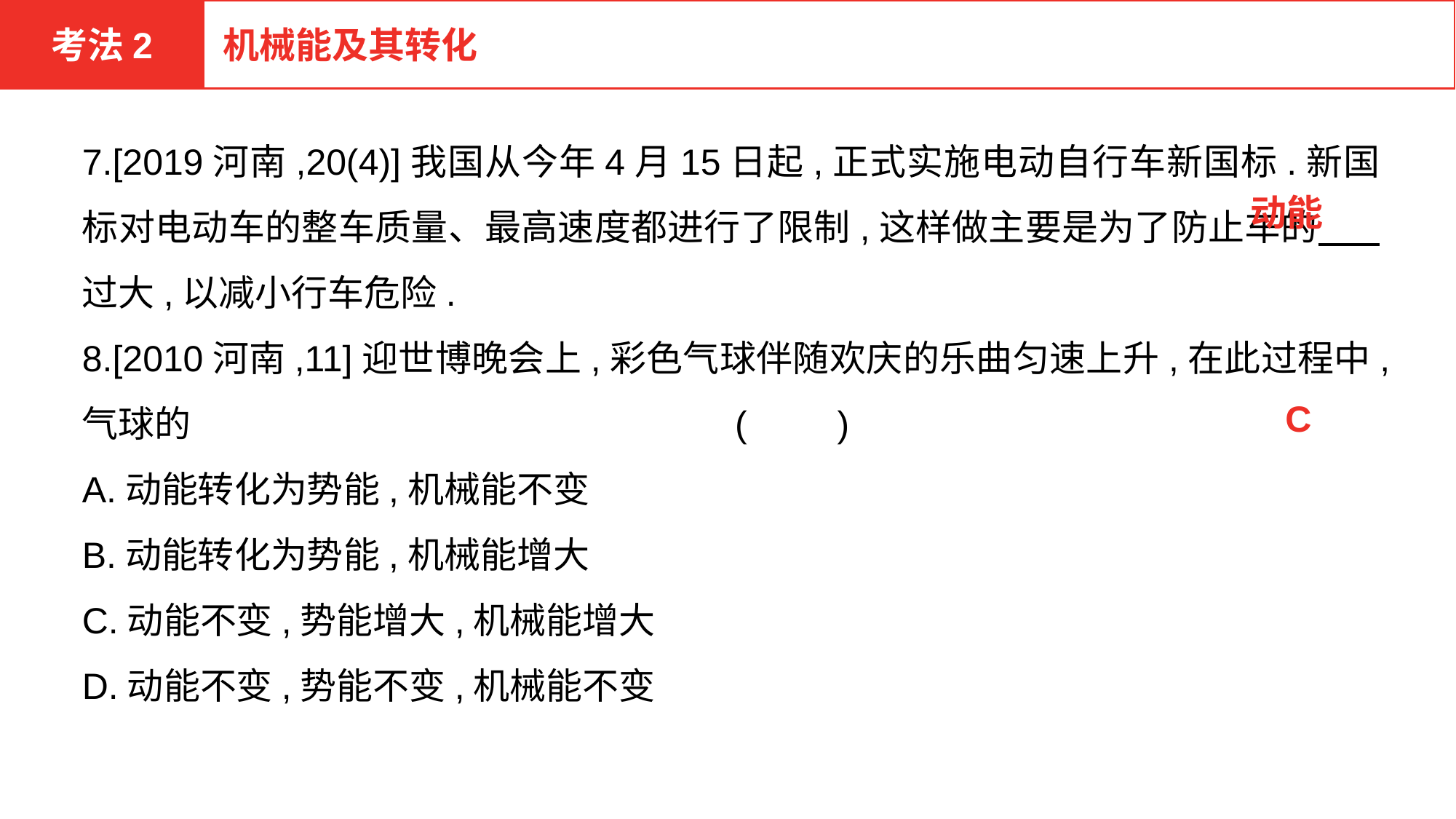

考法2
机械能及其转化
7.[2019河南,20(4)]我国从今年4月15日起,正式实施电动自行车新国标.新国标对电动车的整车质量、最高速度都进行了限制,这样做主要是为了防止车的　    过大,以减小行车危险.
8.[2010河南,11]迎世博晚会上,彩色气球伴随欢庆的乐曲匀速上升,在此过程中,气球的	                                                    (　　)
A.动能转化为势能,机械能不变
B.动能转化为势能,机械能增大
C.动能不变,势能增大,机械能增大
D.动能不变,势能不变,机械能不变
动能
C